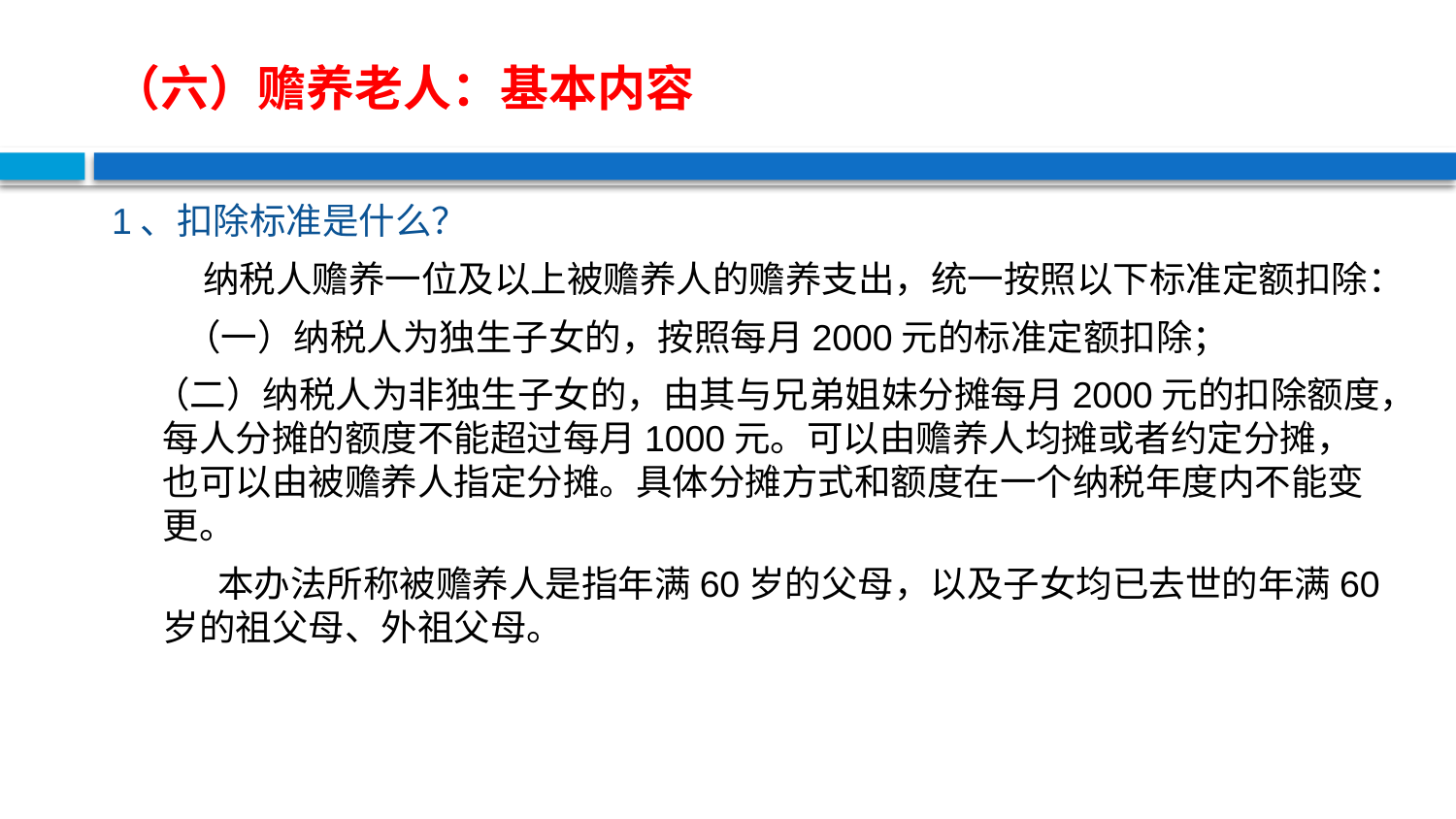

# （六）赡养老人：基本内容
1、扣除标准是什么？
          纳税人赡养一位及以上被赡养人的赡养支出，统一按照以下标准定额扣除：
　　（一）纳税人为独生子女的，按照每月2000元的标准定额扣除；
    （二）纳税人为非独生子女的，由其与兄弟姐妹分摊每月2000元的扣除额度，每人分摊的额度不能超过每月1000元。可以由赡养人均摊或者约定分摊，也可以由被赡养人指定分摊。具体分摊方式和额度在一个纳税年度内不能变更。
　　    本办法所称被赡养人是指年满60岁的父母，以及子女均已去世的年满60岁的祖父母、外祖父母。